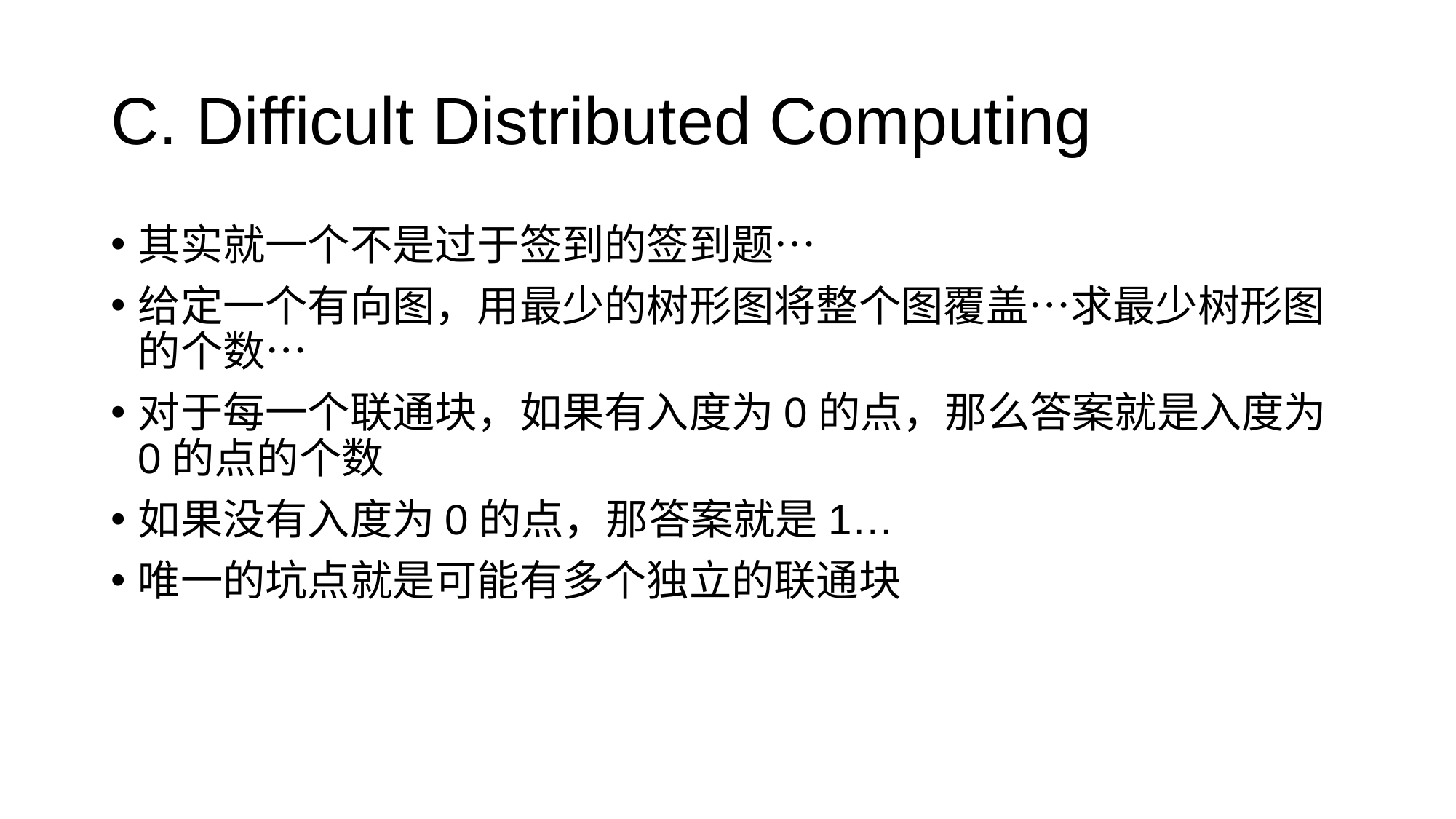

# C. Difficult Distributed Computing
其实就一个不是过于签到的签到题…
给定一个有向图，用最少的树形图将整个图覆盖…求最少树形图的个数…
对于每一个联通块，如果有入度为0的点，那么答案就是入度为0的点的个数
如果没有入度为0的点，那答案就是1…
唯一的坑点就是可能有多个独立的联通块